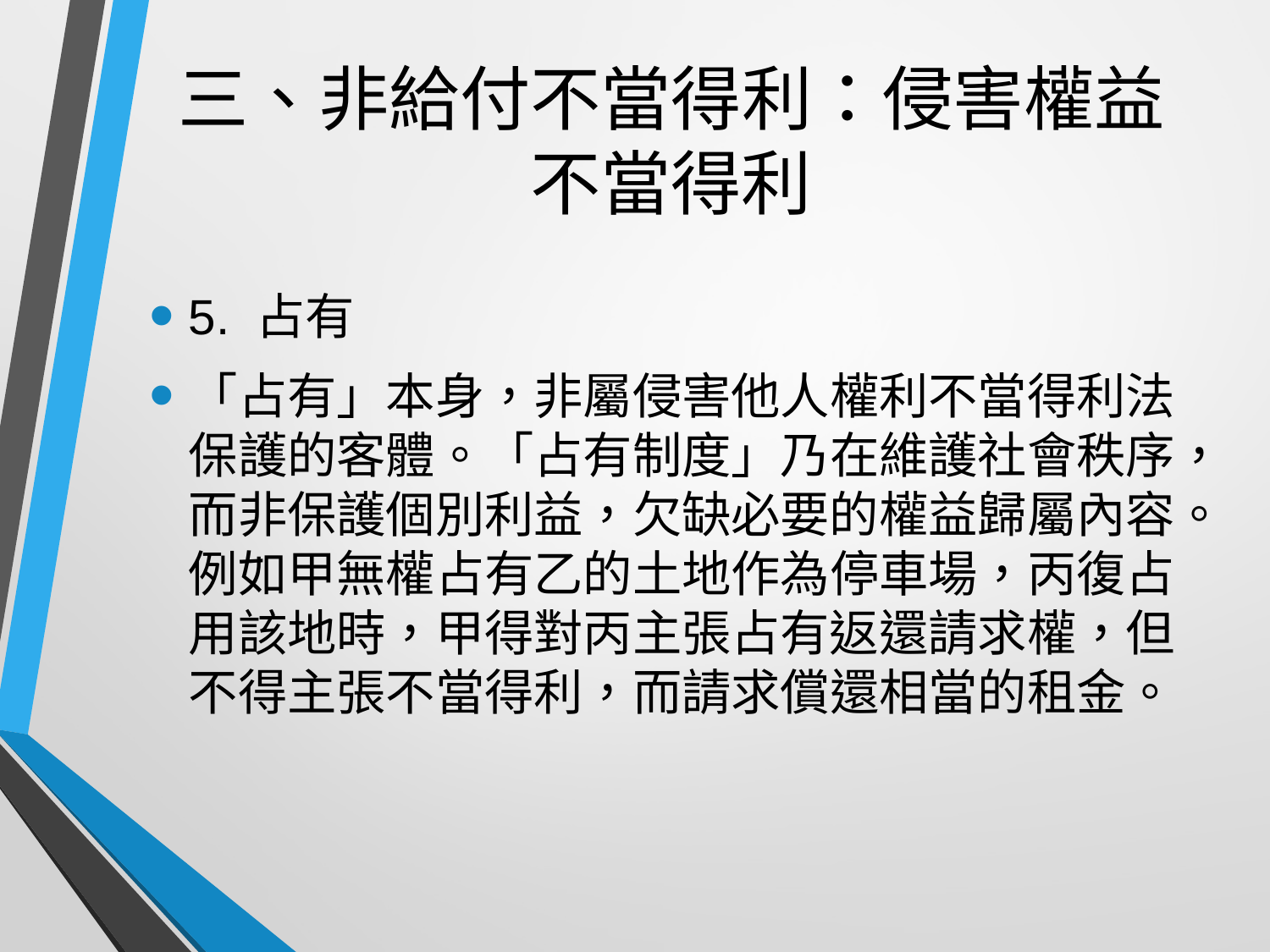

# 三、非給付不當得利：侵害權益不當得利
5. 占有
「占有」本身，非屬侵害他人權利不當得利法保護的客體。「占有制度」乃在維護社會秩序，而非保護個別利益，欠缺必要的權益歸屬內容。例如甲無權占有乙的土地作為停車場，丙復占用該地時，甲得對丙主張占有返還請求權，但不得主張不當得利，而請求償還相當的租金。